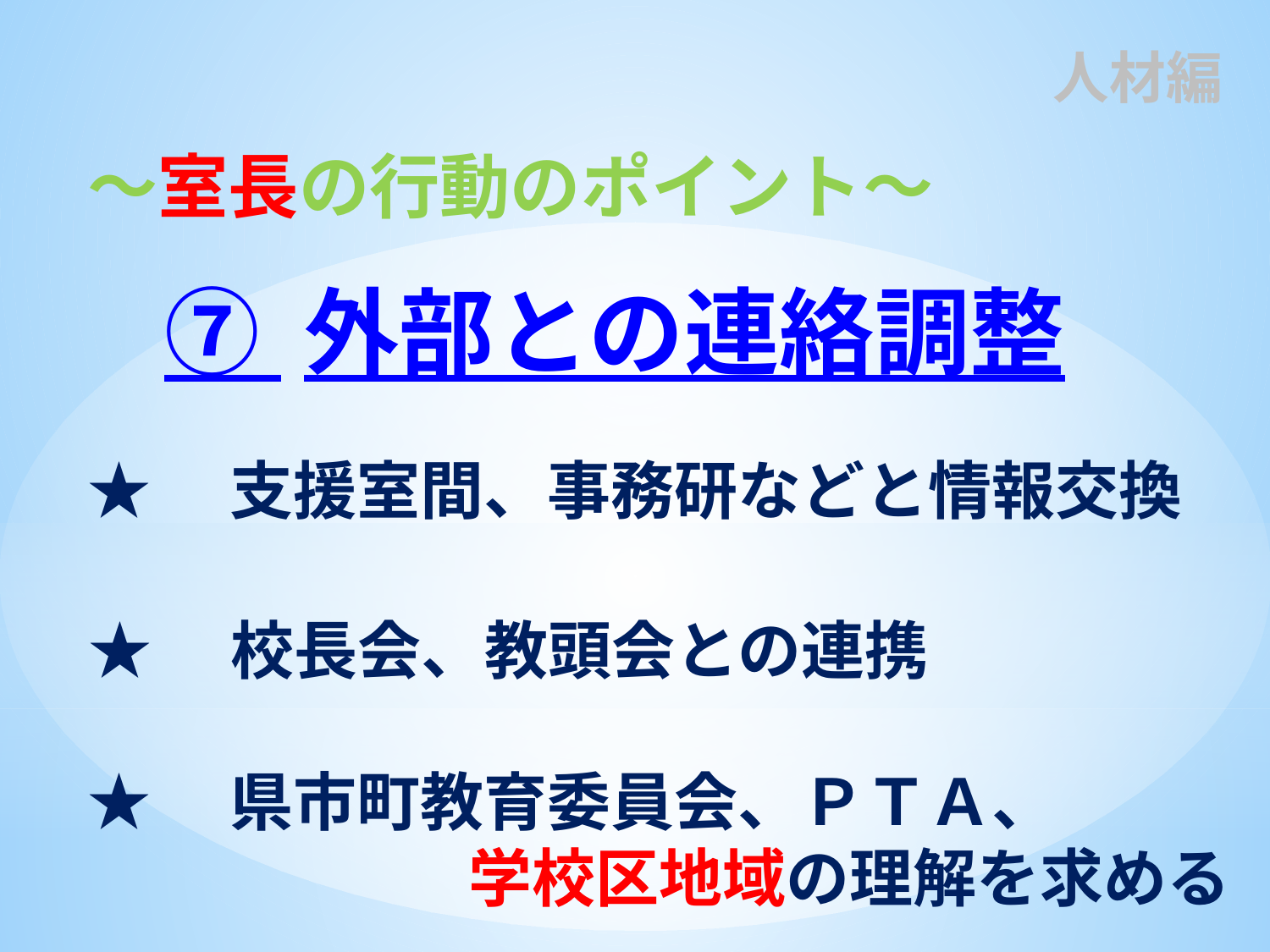

人材編
～室長の行動のポイント～
⑦ 外部との連絡調整
★　支援室間、事務研などと情報交換
★　校長会、教頭会との連携
★　県市町教育委員会、ＰＴＡ、
　　　　　　学校区地域の理解を求める